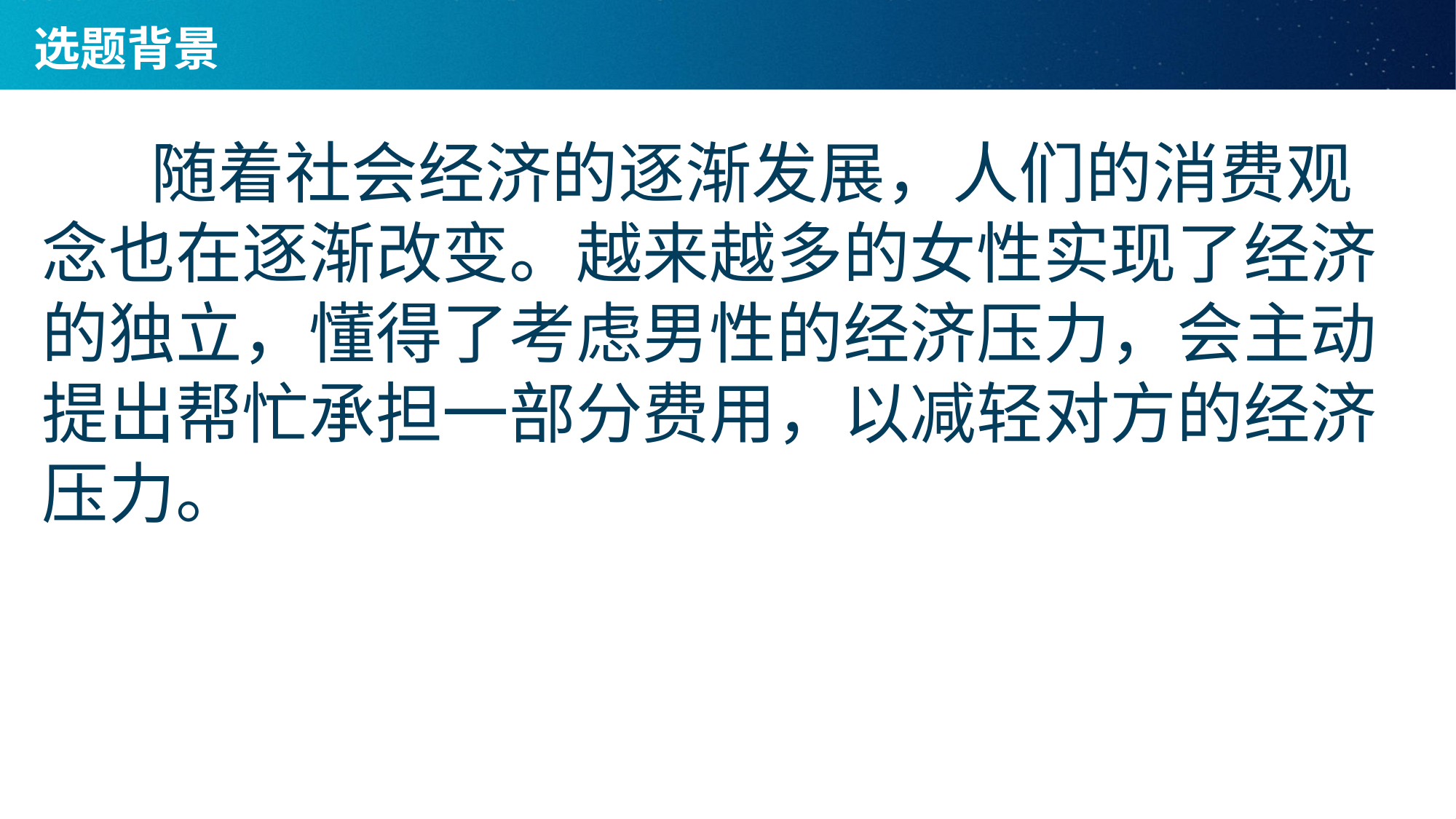

# 选题背景
	随着社会经济的逐渐发展，人们的消费观
念也在逐渐改变。越来越多的女性实现了经济的独立，懂得了考虑男性的经济压力，会主动提出帮忙承担一部分费用，以减轻对方的经济压力。